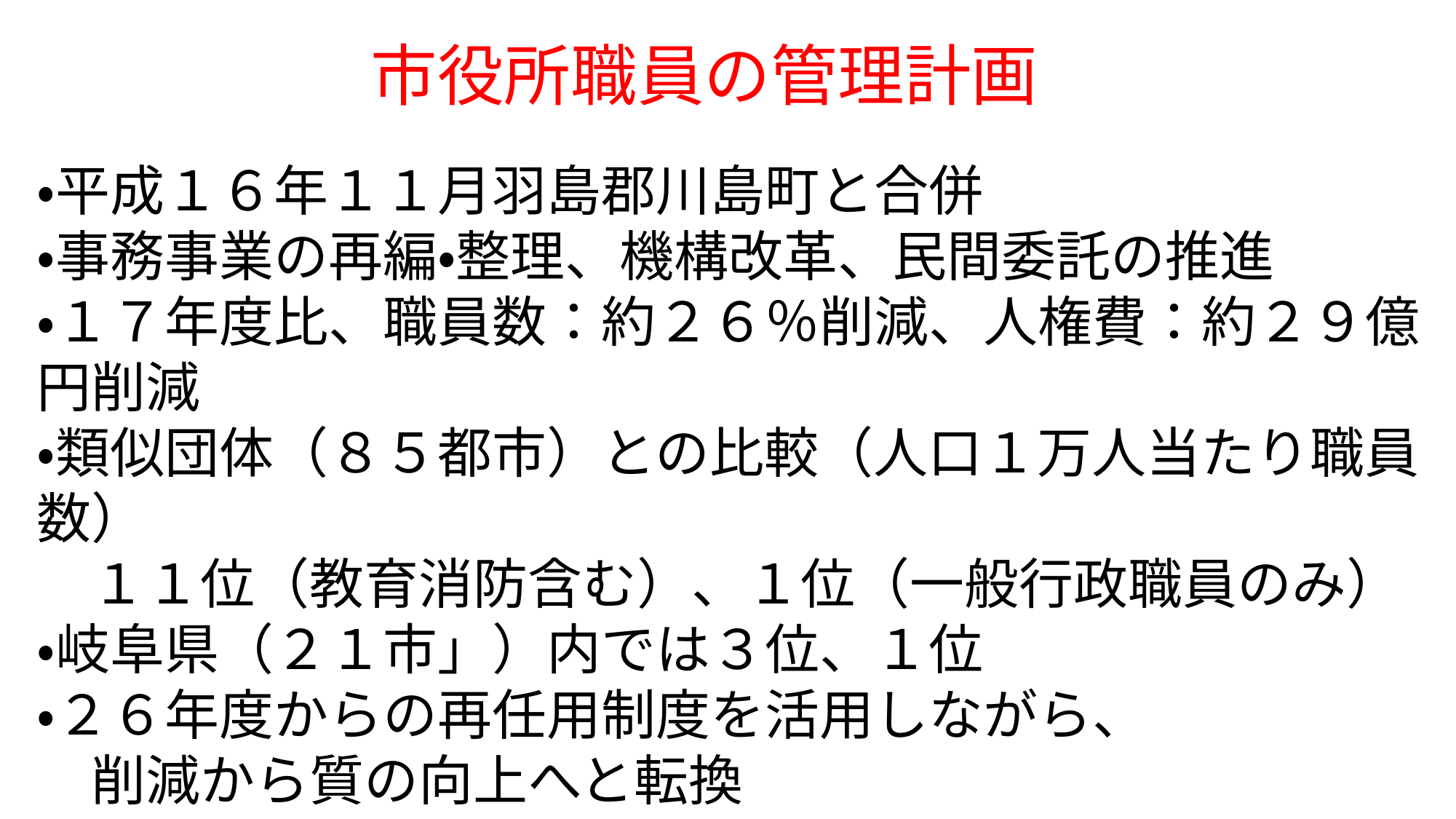

市役所職員の管理計画
・平成１６年１１月羽島郡川島町と合併
・事務事業の再編・整理、機構改革、民間委託の推進
・１７年度比、職員数：約２６％削減、人権費：約２９億円削減
・類似団体（８５都市）との比較（人口１万人当たり職員数）
　１１位（教育消防含む）、１位（一般行政職員のみ）
・岐阜県（２１市」）内では３位、１位
・２６年度からの再任用制度を活用しながら、
　削減から質の向上へと転換